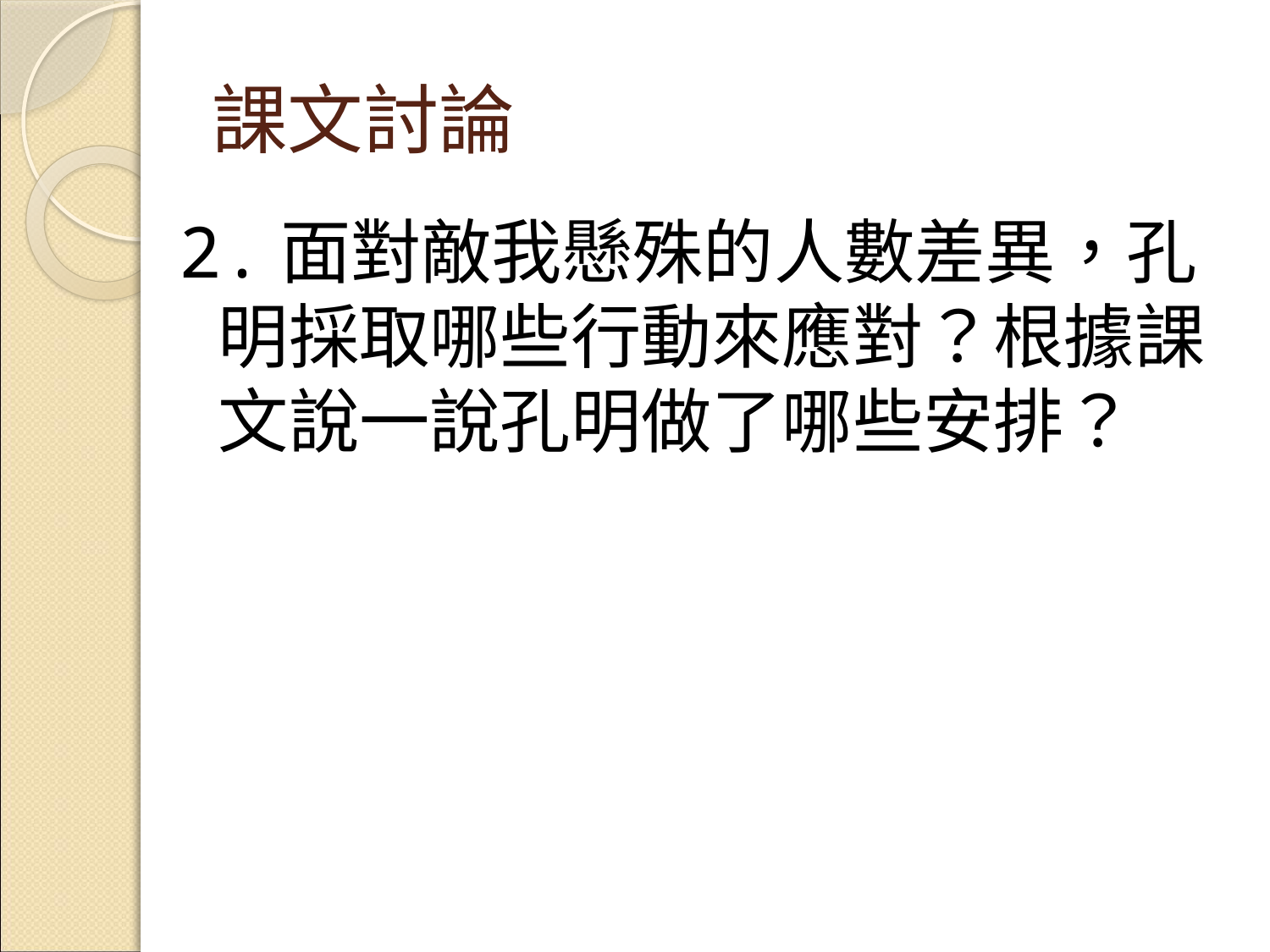

課文討論
2.面對敵我懸殊的人數差異，孔明採取哪些行動來應對？根據課文說一說孔明做了哪些安排？